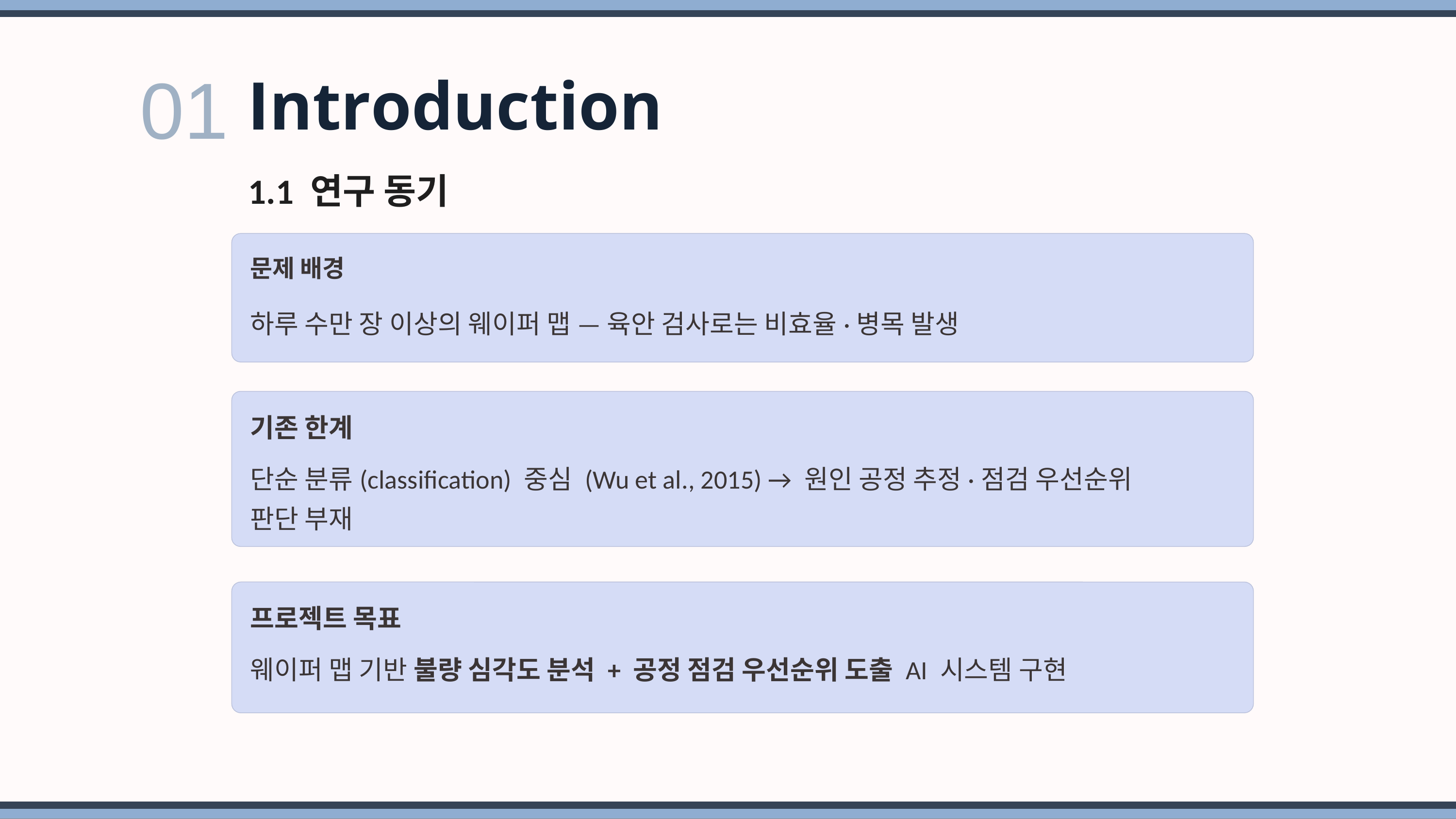

01
 Introduction
1.1 연구 동기

문제 배경
하루 수만 장 이상의 웨이퍼 맵 — 육안 검사로는 비효율·병목 발생

기존 한계
단순 분류(classification) 중심 (Wu et al., 2015) → 원인 공정 추정·점검 우선순위 판단 부재

프로젝트 목표
웨이퍼 맵 기반 불량 심각도 분석 + 공정 점검 우선순위 도출 AI 시스템 구현